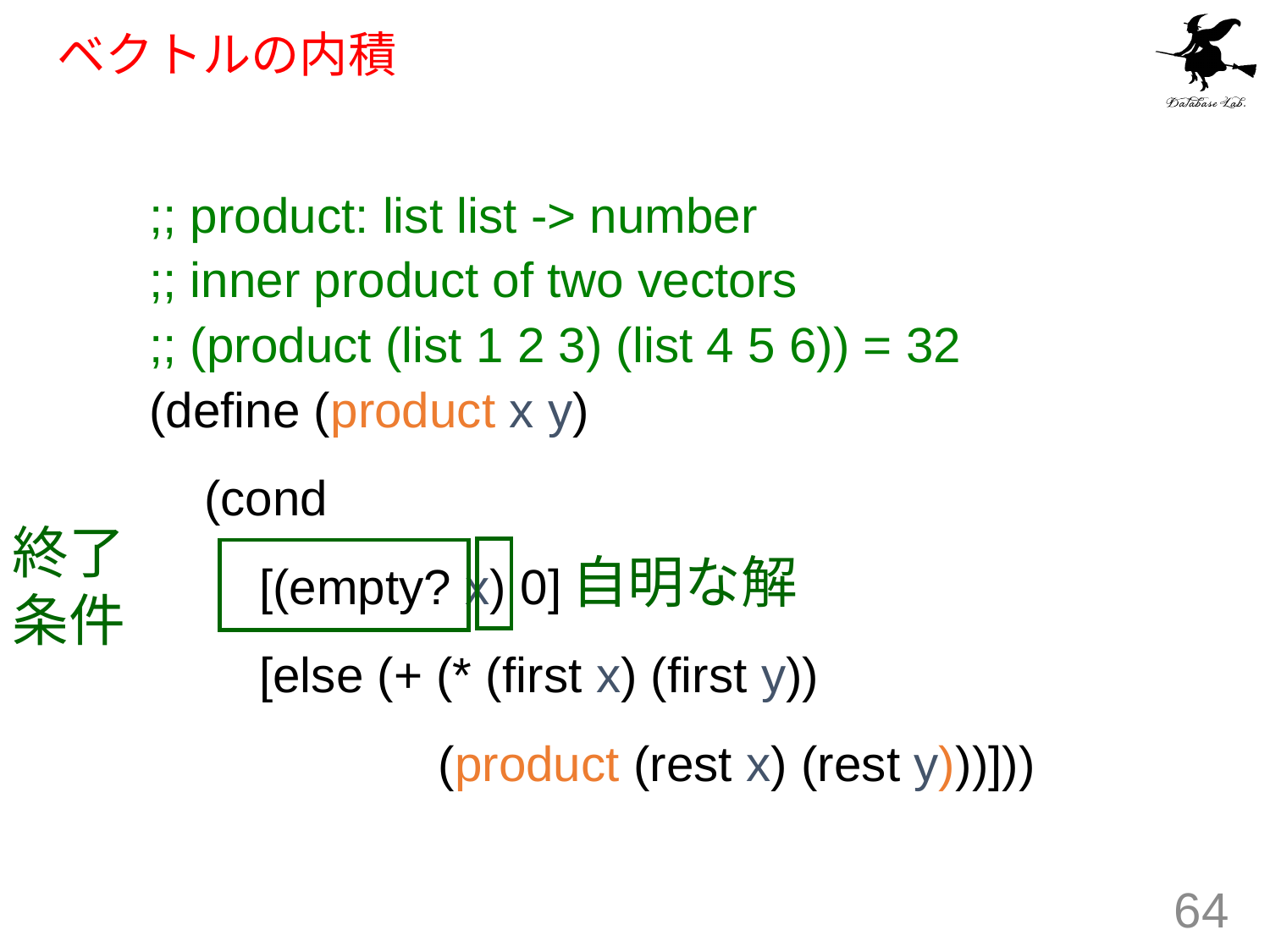

# ベクトルの内積
;; product: list list -> number
;; inner product of two vectors
;; (product (list 1 2 3) (list 4 5 6)) = 32
(define (product x y)
    (cond
        [(empty? x) 0]
        [else (+ (* (first x) (first y))
                     (product (rest x) (rest y)))]))
終了
条件

自明な解
64